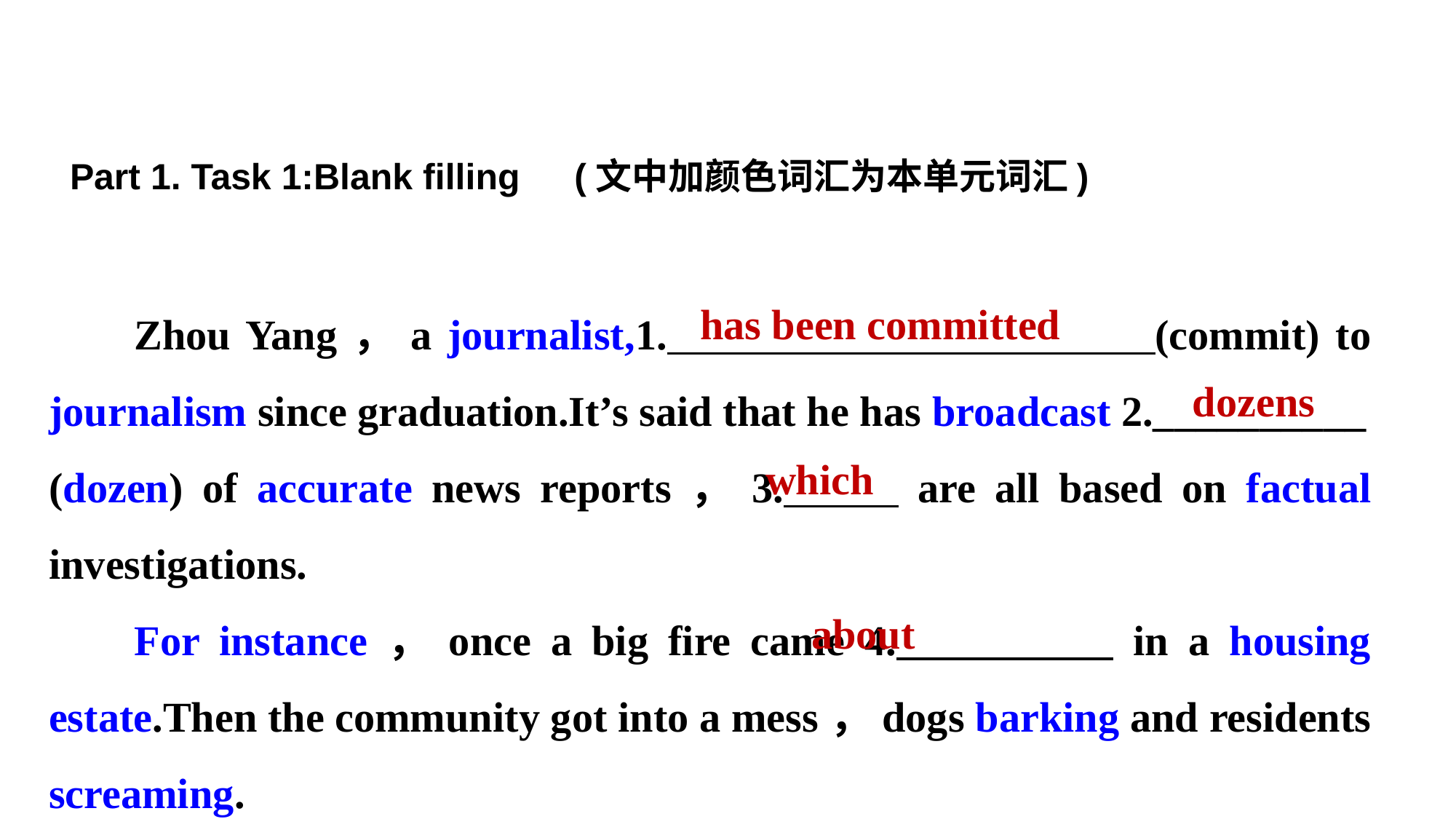

Part 1. Task 1:Blank filling　(文中加颜色词汇为本单元词汇)
Zhou Yang，a journalist,1.                               (commit) to journalism since graduation.It’s said that he has broadcast 2.__________
(dozen) of accurate news reports，3.       are all based on factual investigations.
For instance，once a big fire came 4.            in a housing estate.Then the community got into a mess，dogs barking and residents screaming.
has been committed
dozens
which
about